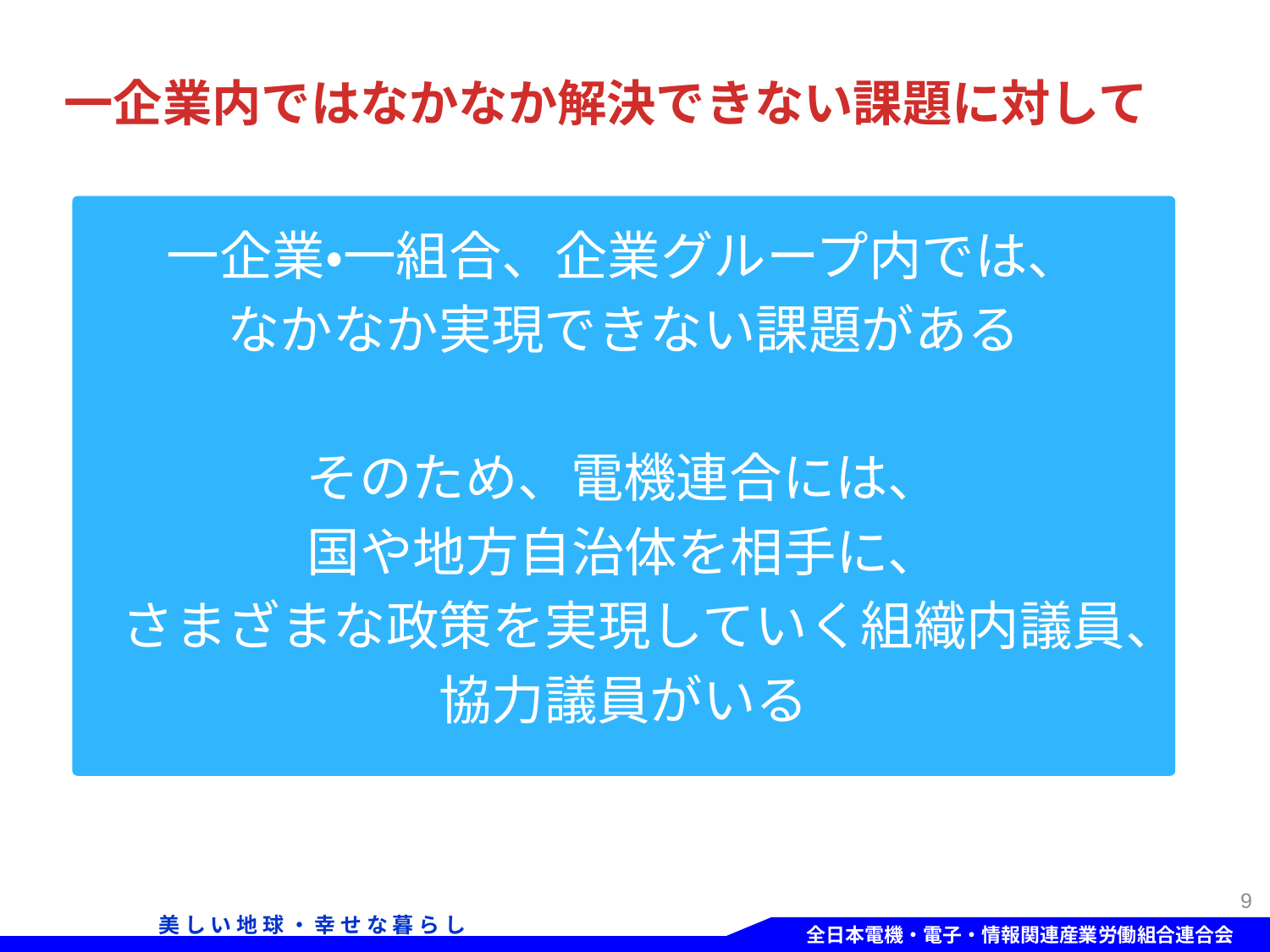

一企業内ではなかなか解決できない課題に対して
一企業・一組合、企業グループ内では、
なかなか実現できない課題がある

そのため、電機連合には、
国や地方自治体を相手に、
さまざまな政策を実現していく組織内議員、
協力議員がいる
9